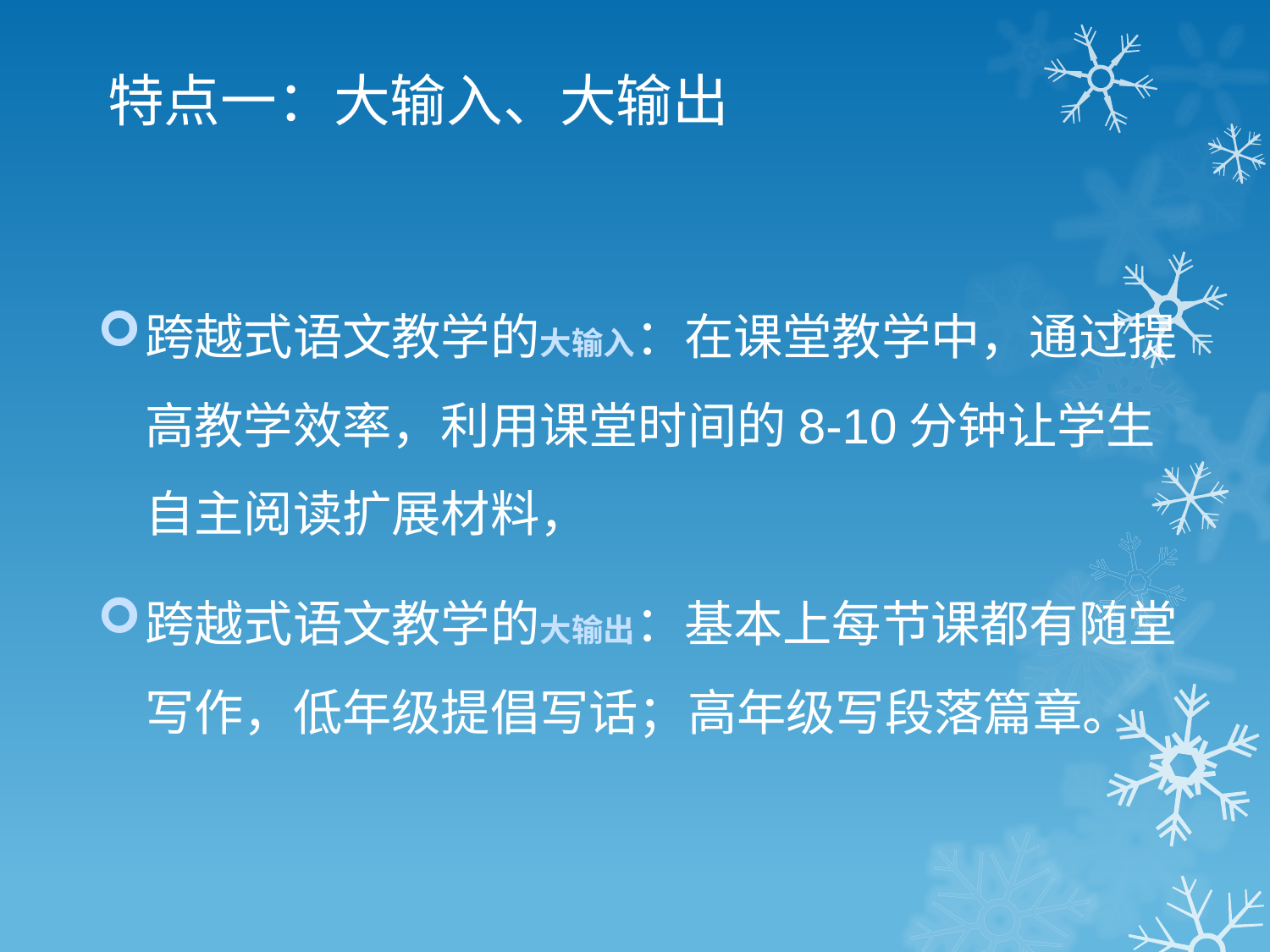

# 特点一：大输入、大输出
跨越式语文教学的大输入：在课堂教学中，通过提高教学效率，利用课堂时间的8-10分钟让学生自主阅读扩展材料，
跨越式语文教学的大输出：基本上每节课都有随堂写作，低年级提倡写话；高年级写段落篇章。